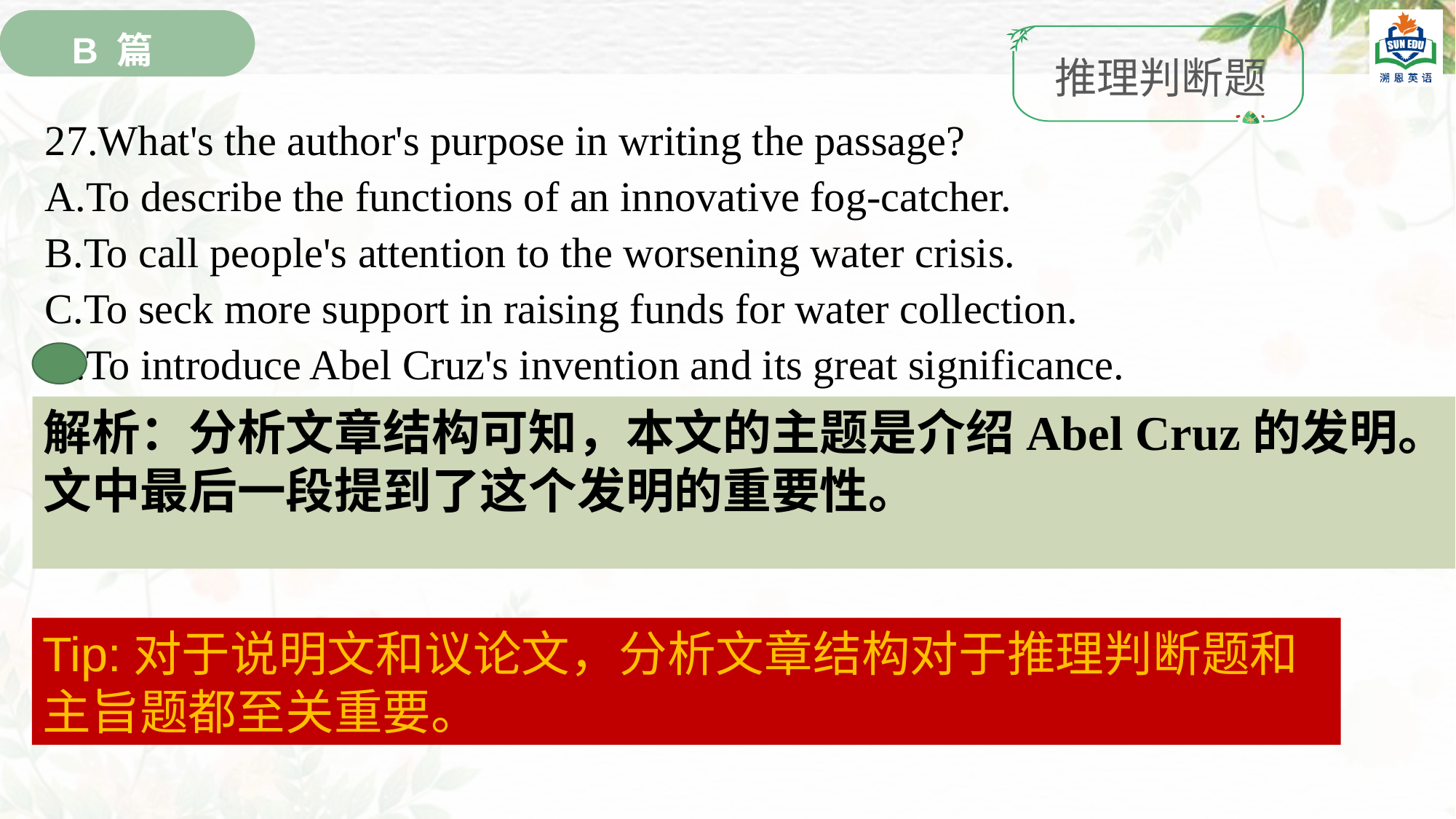

B 篇

推理判断题
27.What's the author's purpose in writing the passage?
A.To describe the functions of an innovative fog-catcher.
B.To call people's attention to the worsening water crisis.
C.To seck more support in raising funds for water collection.
D.To introduce Abel Cruz's invention and its great significance.

解析：分析文章结构可知，本文的主题是介绍Abel Cruz的发明。文中最后一段提到了这个发明的重要性。
Tip:对于说明文和议论文，分析文章结构对于推理判断题和主旨题都至关重要。